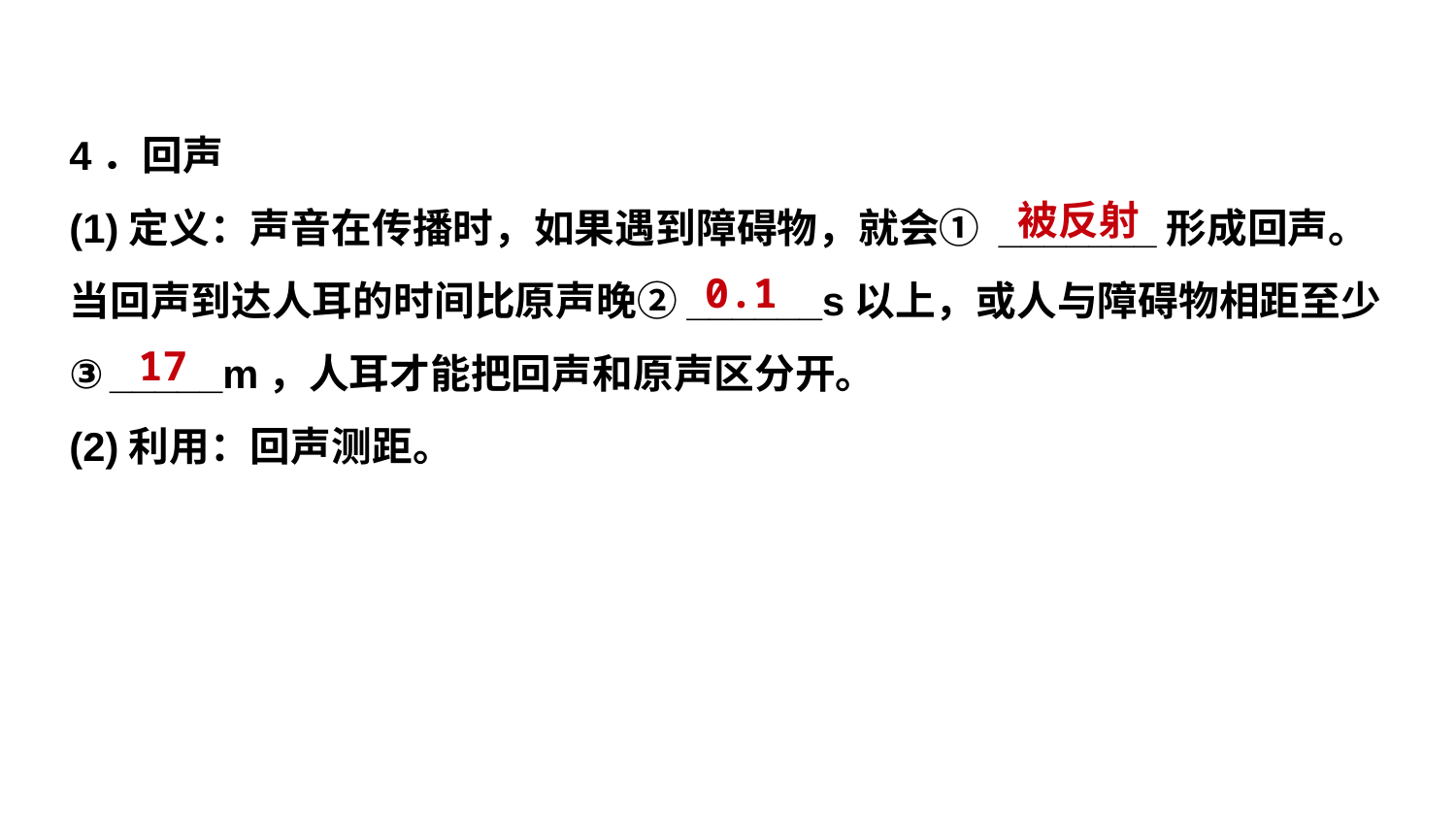

4．回声
(1)定义：声音在传播时，如果遇到障碍物，就会① _______形成回声。
当回声到达人耳的时间比原声晚②______s以上，或人与障碍物相距至少
③_____m，人耳才能把回声和原声区分开。
(2)利用：回声测距。
被反射
 0.1
 17